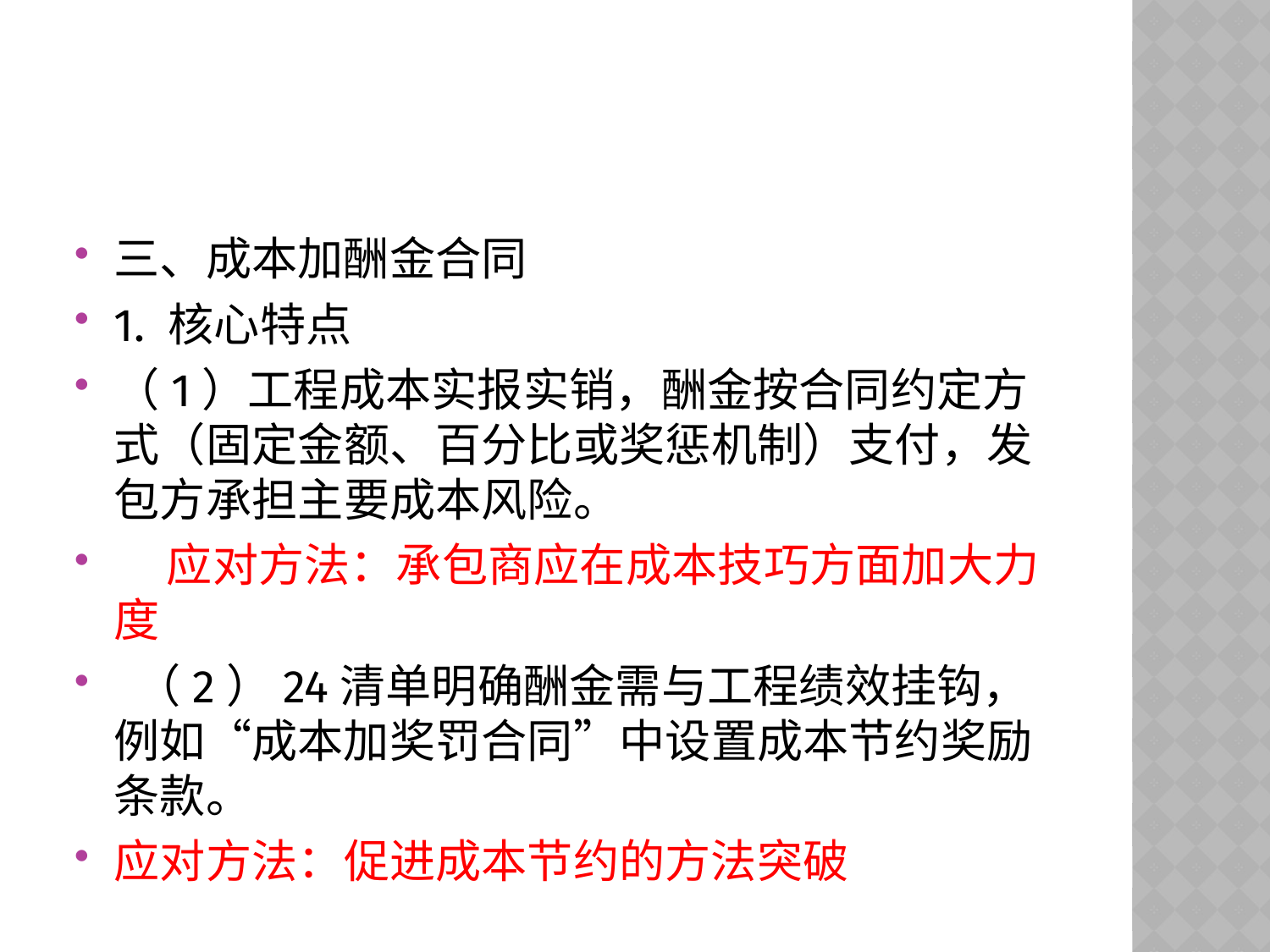

#
三、成本加酬金合同
1. 核心特点
（1）工程成本实报实销，酬金按合同约定方式（固定金额、百分比或奖惩机制）支付，发包方承担主要成本风险。
    应对方法：承包商应在成本技巧方面加大力度
 （2）24清单明确酬金需与工程绩效挂钩，例如“成本加奖罚合同”中设置成本节约奖励条款。
应对方法：促进成本节约的方法突破